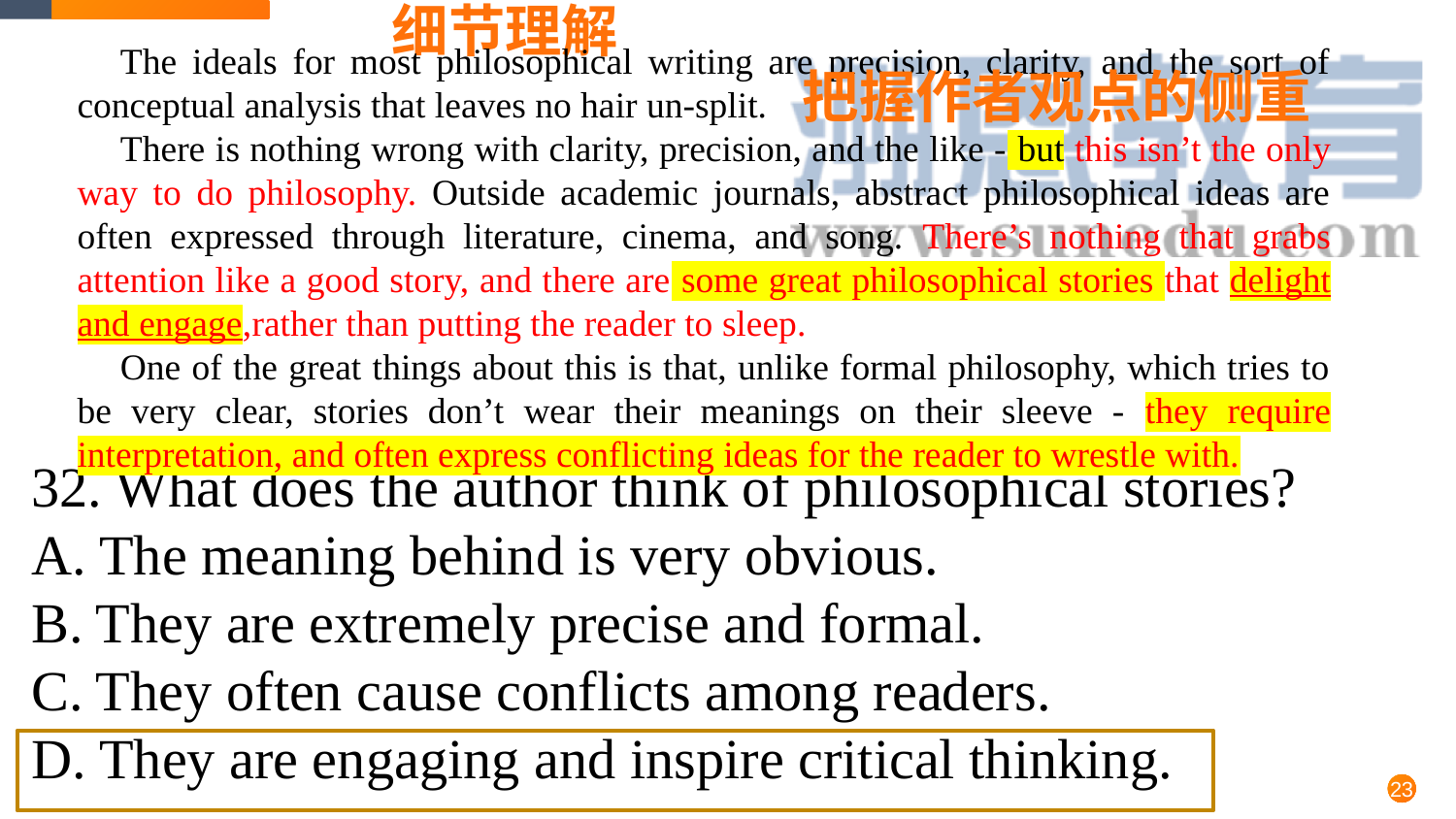

细节理解
The ideals for most philosophical writing are precision, clarity, and the sort of conceptual analysis that leaves no hair un-split.
There is nothing wrong with clarity, precision, and the like - but this isn’t the only way to do philosophy. Outside academic journals, abstract philosophical ideas are often expressed through literature, cinema, and song. There’s nothing that grabs attention like a good story, and there are some great philosophical stories that delight and engage,rather than putting the reader to sleep.
One of the great things about this is that, unlike formal philosophy, which tries to be very clear, stories don’t wear their meanings on their sleeve - they require interpretation, and often express conflicting ideas for the reader to wrestle with.
把握作者观点的侧重
32. What does the author think of philosophical stories?
A. The meaning behind is very obvious.
B. They are extremely precise and formal.
C. They often cause conflicts among readers.
D. They are engaging and inspire critical thinking.